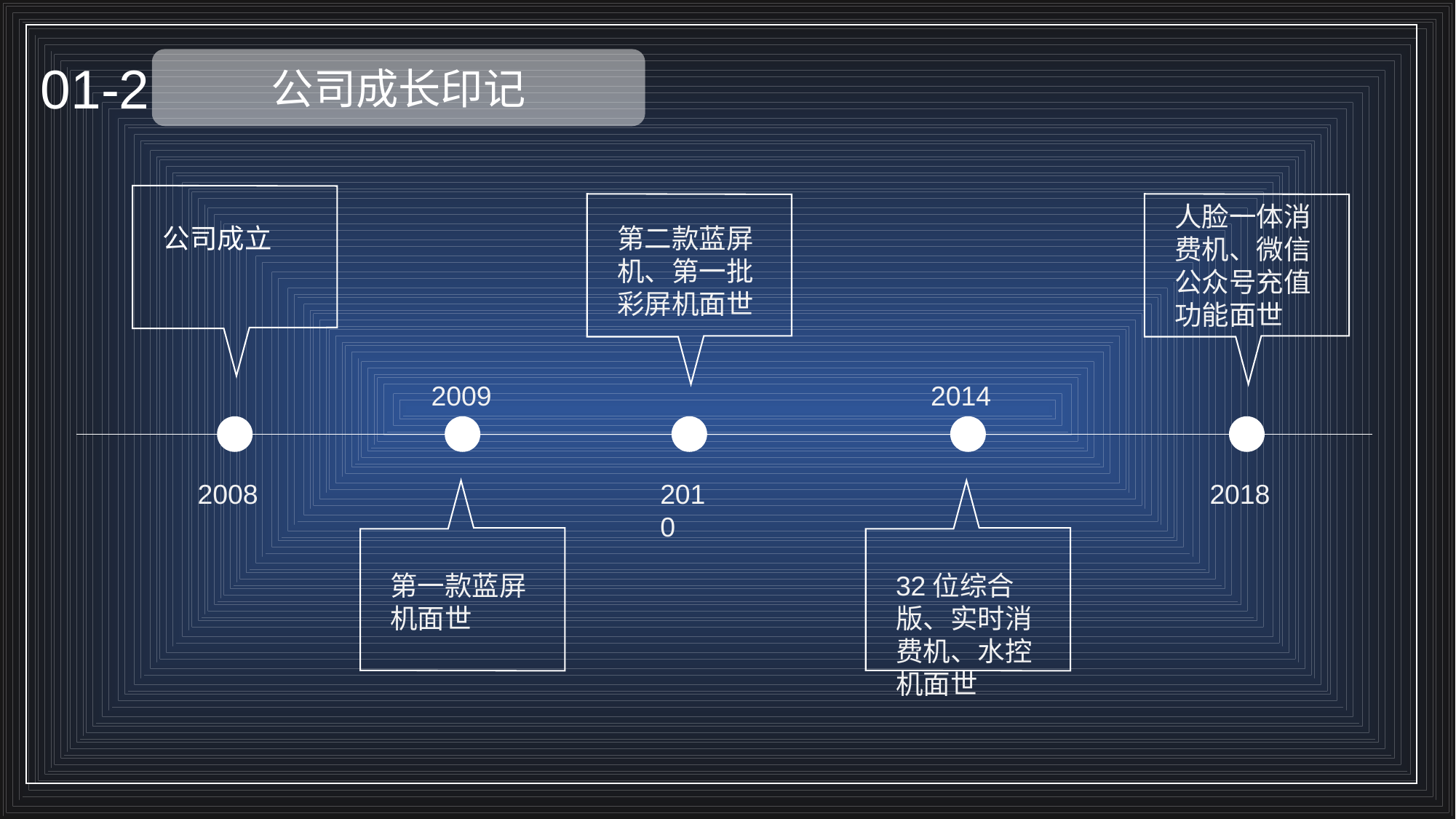

01-2
公司成长印记

人脸一体消费机、微信公众号充值功能面世
公司成立
第二款蓝屏机、第一批彩屏机面世
2009
2014

2008
2010
2018

第一款蓝屏机面世
32位综合版、实时消费机、水控机面世